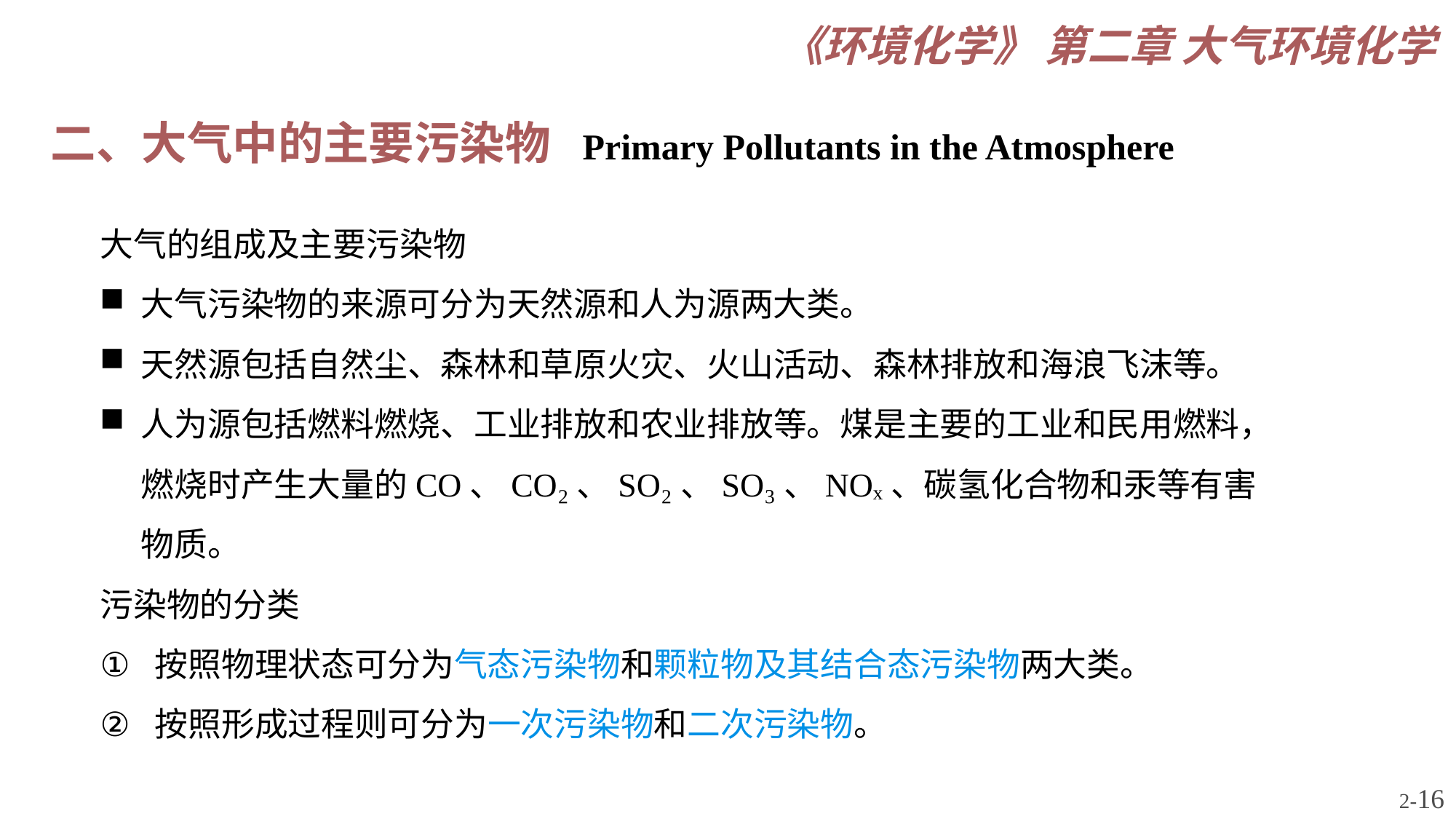

二、大气中的主要污染物  Primary Pollutants in the Atmosphere
大气的组成及主要污染物
大气污染物的来源可分为天然源和人为源两大类。
天然源包括自然尘、森林和草原火灾、火山活动、森林排放和海浪飞沫等。
人为源包括燃料燃烧、工业排放和农业排放等。煤是主要的工业和民用燃料，燃烧时产生大量的CO、CO₂、SO₂、SO₃、NOₓ、碳氢化合物和汞等有害物质。
污染物的分类
按照物理状态可分为气态污染物和颗粒物及其结合态污染物两大类。
按照形成过程则可分为一次污染物和二次污染物。
2-16